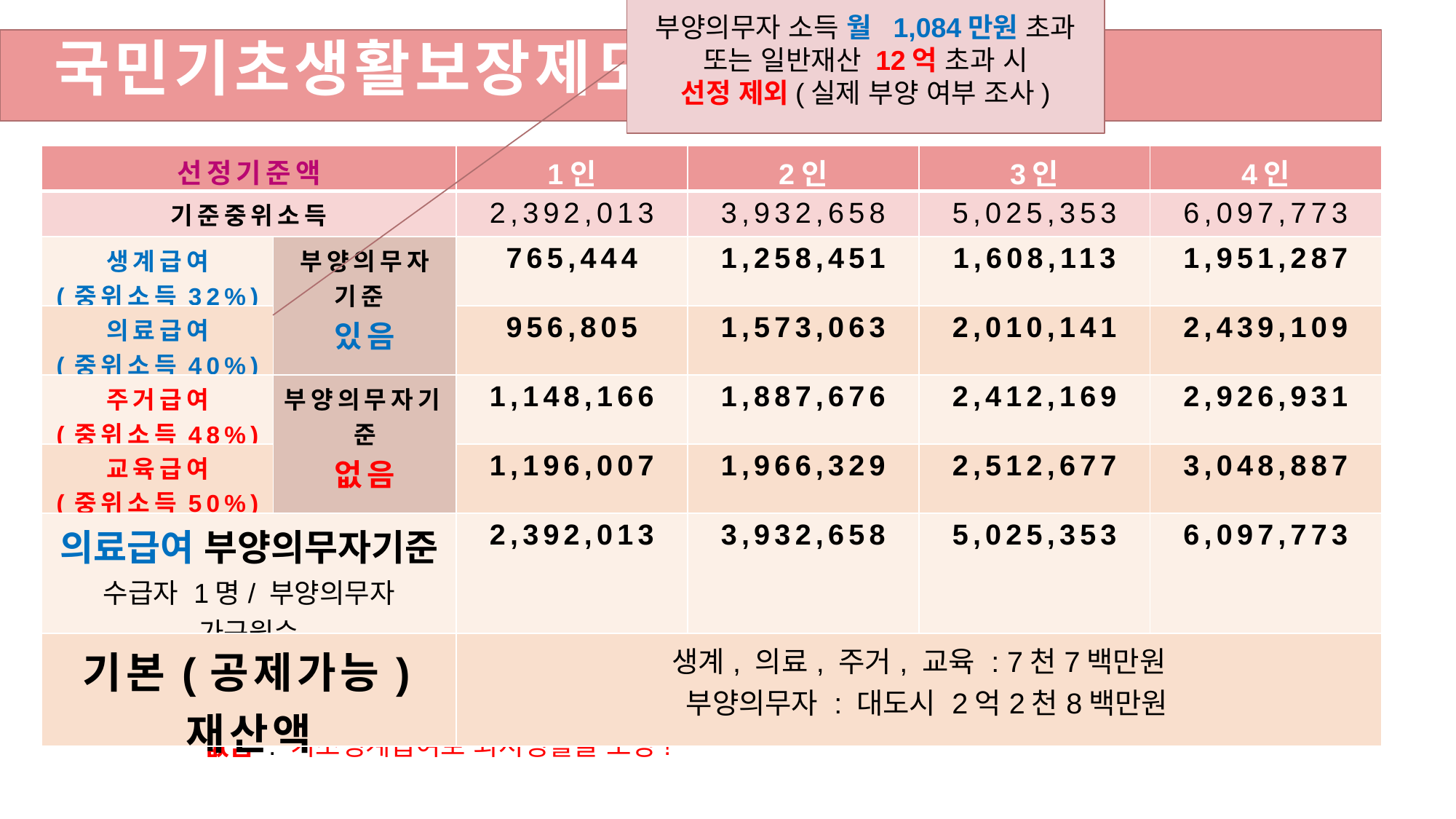

부양의무자 소득 월  1,084만원 초과
또는 일반재산 12억 초과 시
선정 제외(실제 부양 여부 조사)
국민기초생활보장제도

기초생활보장
| 선정기준액 |  | 1인 | 2인 | 3인 | 4인 |
| --- | --- | --- | --- | --- | --- |
| 기준중위소득 |  | 2,392,013 | 3,932,658 | 5,025,353 | 6,097,773 |
| 생계급여 (중위소득32%) | 부양의무자 기준 있음 | 765,444 | 1,258,451 | 1,608,113 | 1,951,287 |
| 의료급여 (중위소득40%) |  | 956,805 | 1,573,063 | 2,010,141 | 2,439,109 |
| 주거급여 (중위소득48%) | 부양의무자기준 없음 | 1,148,166 | 1,887,676 | 2,412,169 | 2,926,931 |
| 교육급여 (중위소득50%) |  | 1,196,007 | 1,966,329 | 2,512,677 | 3,048,887 |
| 의료급여 부양의무자기준 수급자 1명/ 부양의무자 가구원수 |  | 2,392,013 | 3,932,658 | 5,025,353 | 6,097,773 |
| 기본(공제가능) 재산액 |  | 생계, 의료, 주거, 교육 : 7천7백만원 부양의무자 : 대도시 2억2천8백만원 |  |  |  |
*근로능력이  있음 : 일을 하는 것이 선행조건! 일자리를 못 구하면?! 자활근로사업으로 유도!
                   없음 : 기초생계급여로 최저생활을 보장!